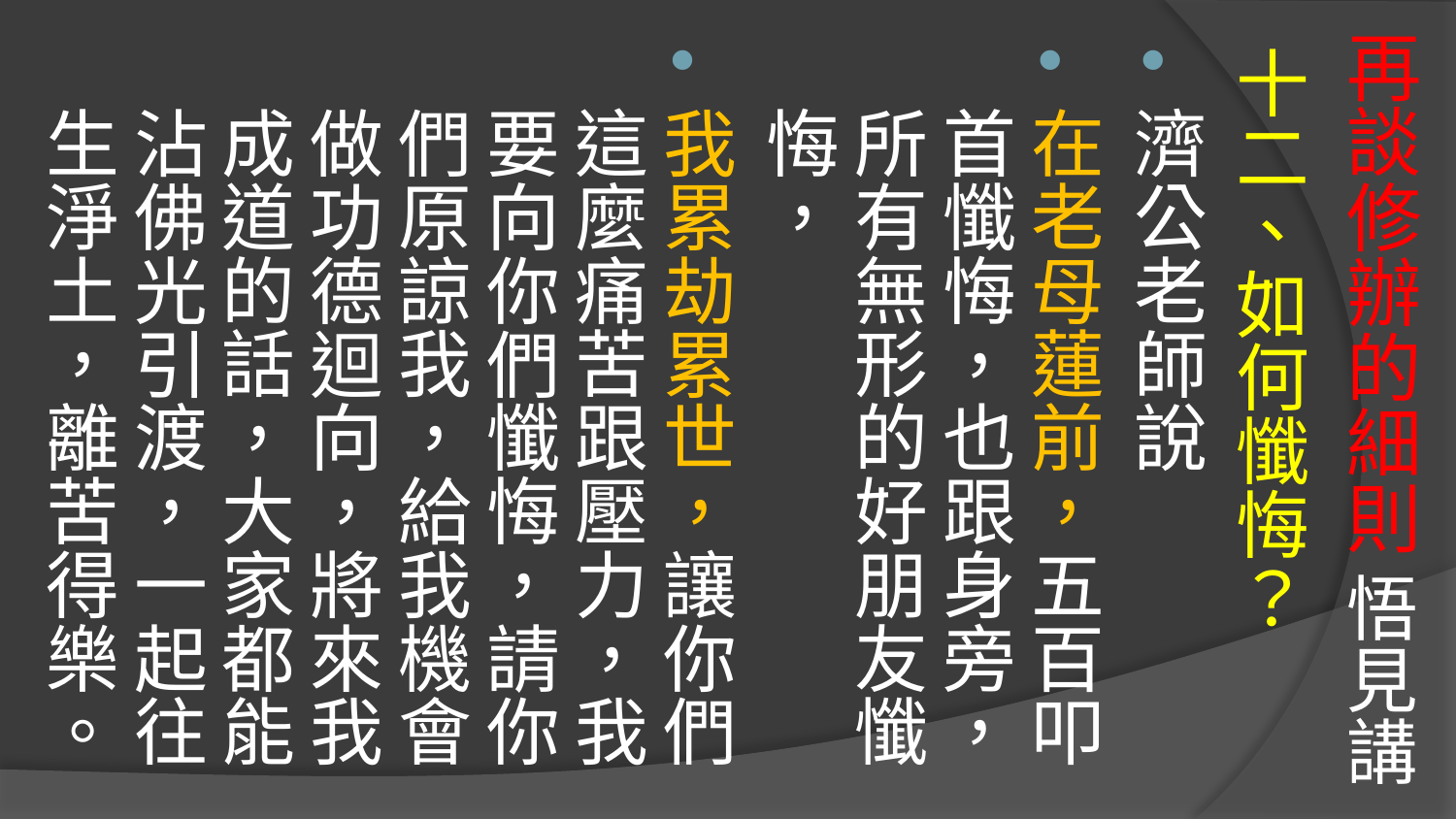

# 再談修辦的細則 悟見講
十二、如何懺悔？
濟公老師說
在老母蓮前，五百叩首懺悔，也跟身旁，所有無形的好朋友懺悔，
我累劫累世，讓你們這麼痛苦跟壓力，我要向你們懺悔，請你們原諒我，給我機會做功德迴向，將來我成道的話，大家都能沾佛光引渡，一起往生淨土，離苦得樂。